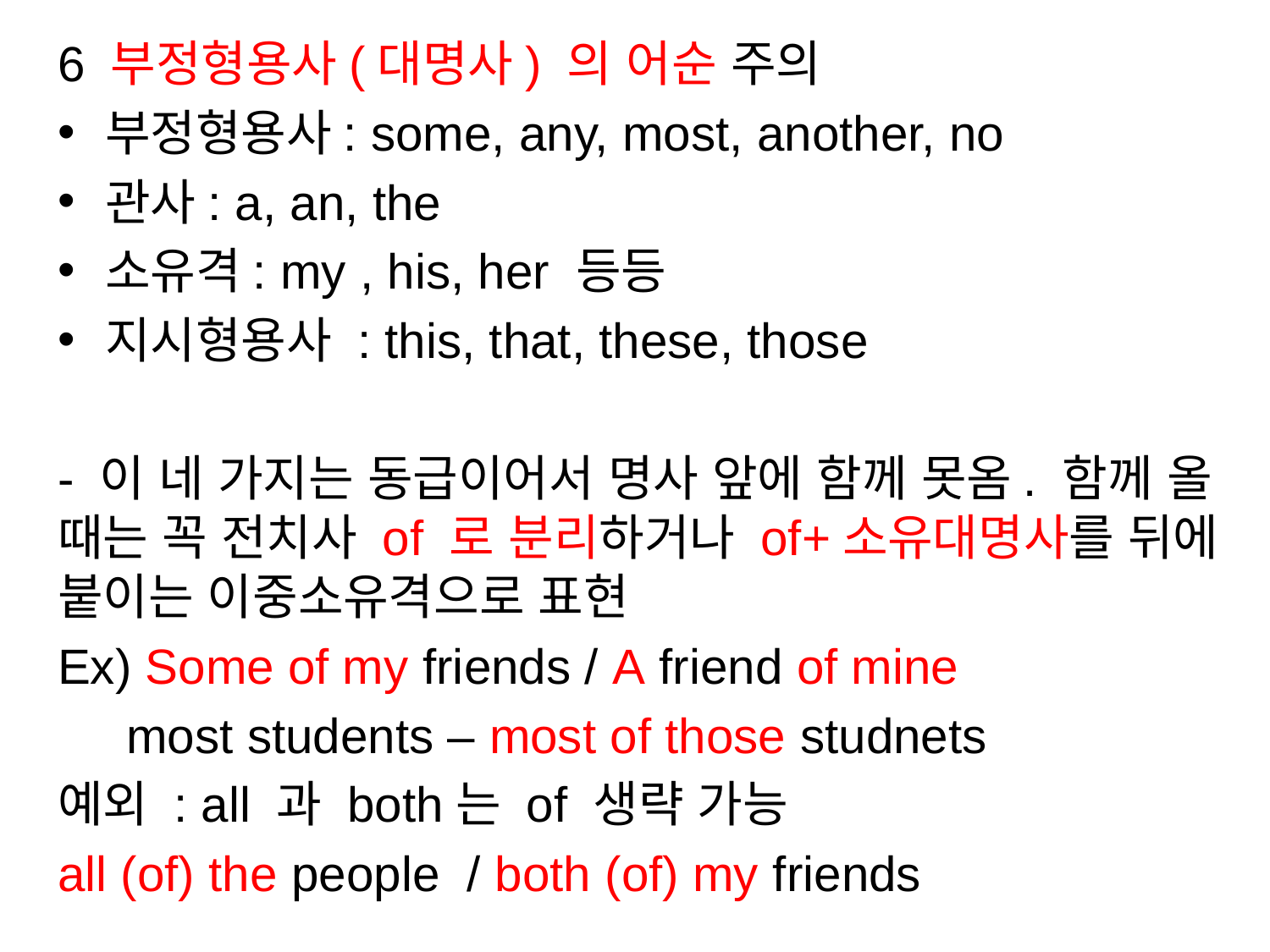

6 부정형용사(대명사) 의 어순 주의
부정형용사: some, any, most, another, no
관사: a, an, the
소유격: my , his, her 등등
지시형용사 : this, that, these, those

- 이 네 가지는 동급이어서 명사 앞에 함께 못옴. 함께 올 때는 꼭 전치사 of 로 분리하거나 of+소유대명사를 뒤에 붙이는 이중소유격으로 표현
Ex) Some of my friends / A friend of mine
     most students – most of those studnets
예외 : all 과 both는 of 생략 가능
all (of) the people  / both (of) my friends